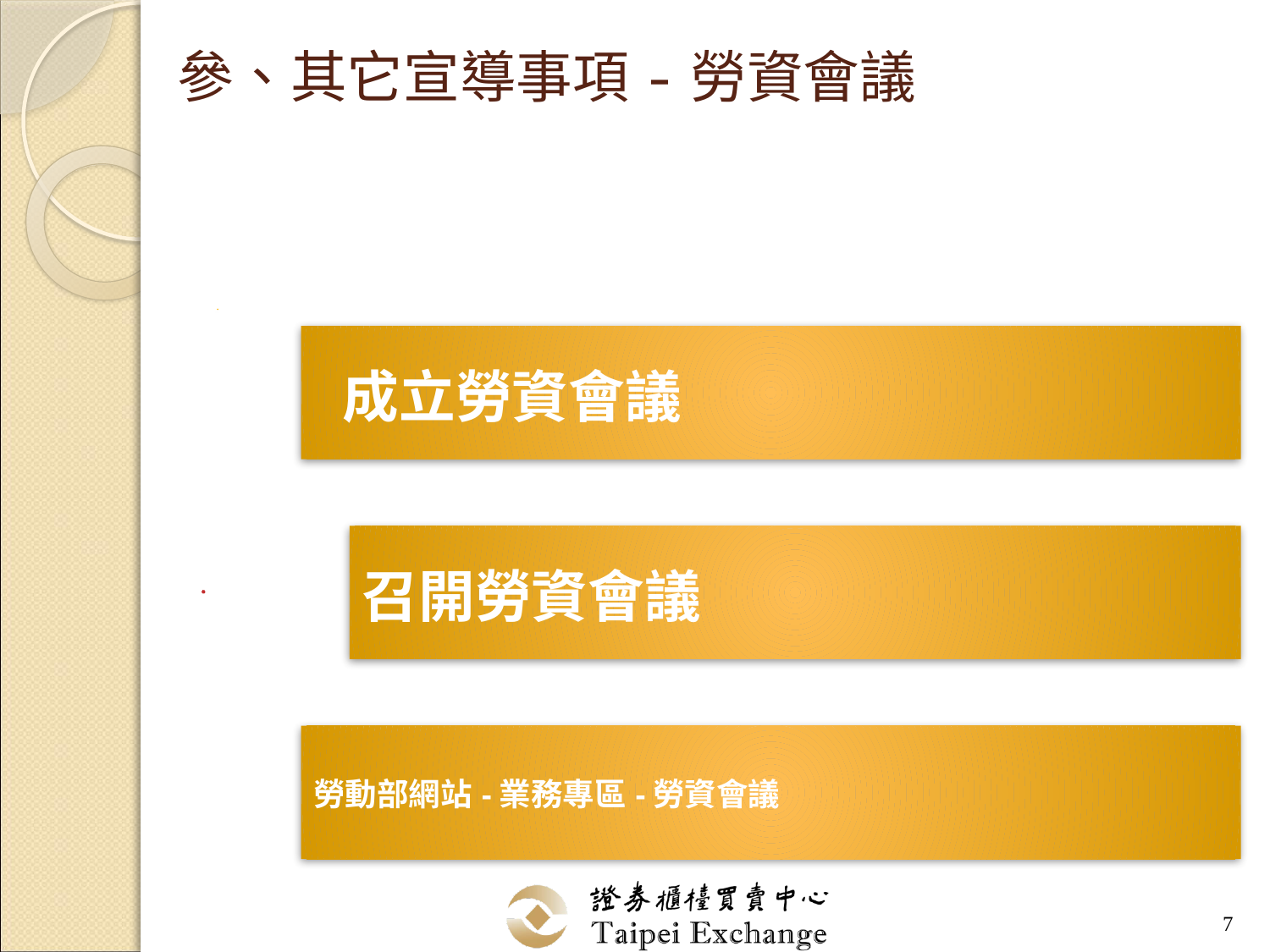

# 參、其它宣導事項-勞資會議
 成立勞資會議
召開勞資會議
勞動部網站-業務專區-勞資會議
7